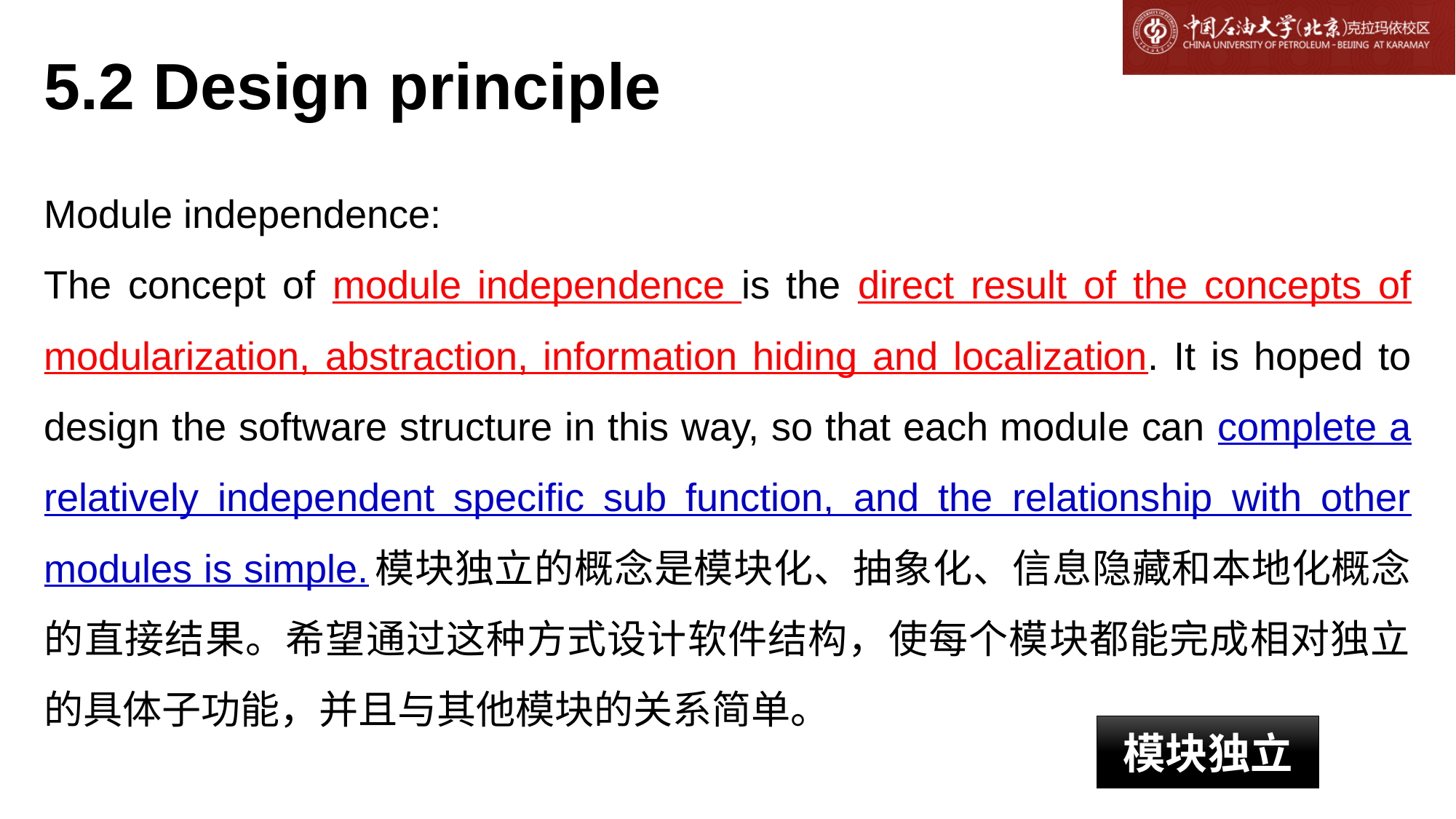

# 5.2 Design principle
Module independence:
The concept of module independence is the direct result of the concepts of modularization, abstraction, information hiding and localization. It is hoped to design the software structure in this way, so that each module can complete a relatively independent specific sub function, and the relationship with other modules is simple.模块独立的概念是模块化、抽象化、信息隐藏和本地化概念的直接结果。希望通过这种方式设计软件结构，使每个模块都能完成相对独立的具体子功能，并且与其他模块的关系简单。
模块独立